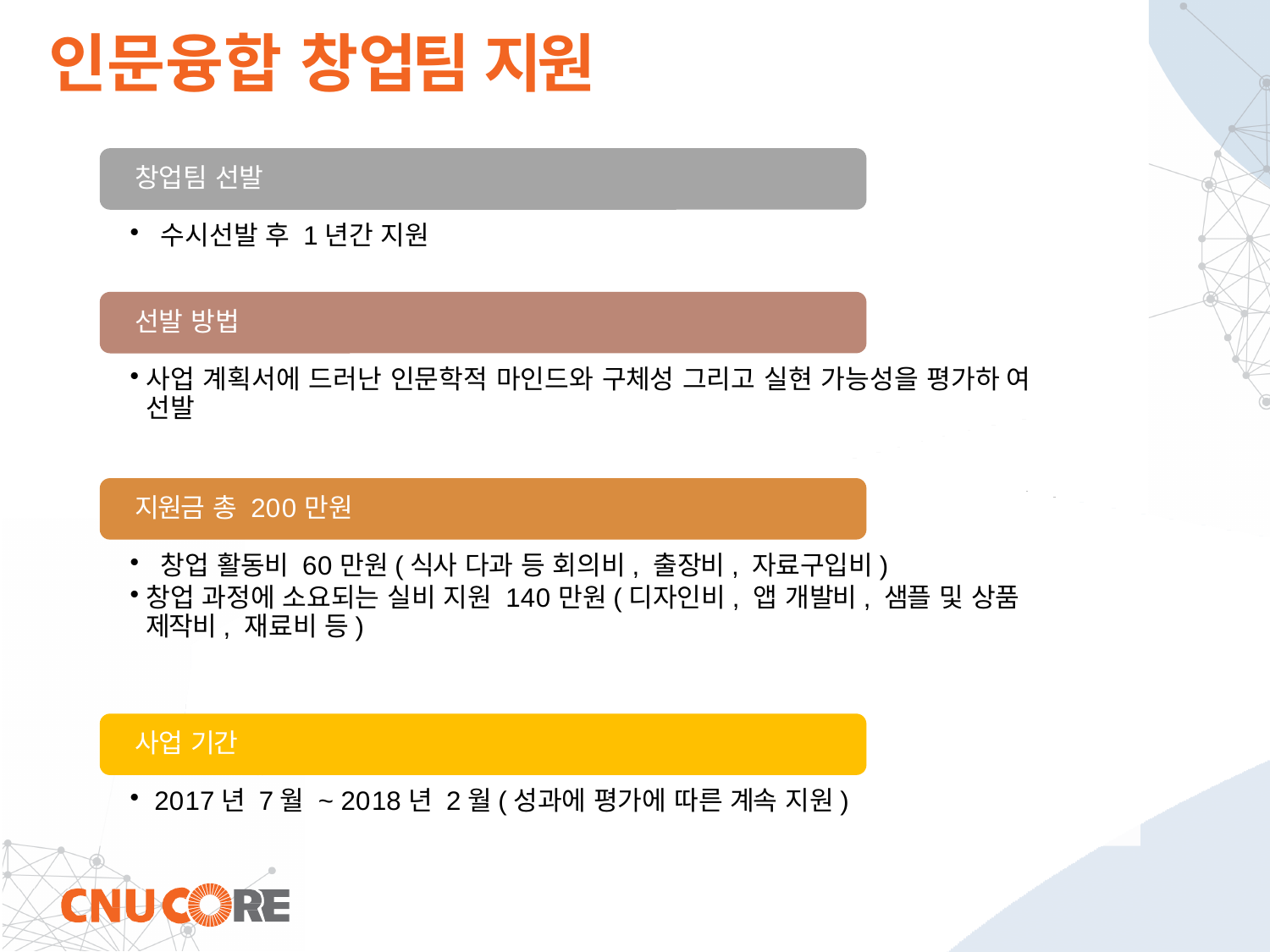

# 인문융합 창업팀 지원
 수시선발 후 1년간 지원
창업팀 선발
사업 계획서에 드러난 인문학적 마인드와 구체성 그리고 실현 가능성을 평가하 여 선발
선발 방법
 창업 활동비 60만원(식사 다과 등 회의비, 출장비, 자료구입비)
창업 과정에 소요되는 실비 지원 140만원(디자인비, 앱 개발비, 샘플 및 상품 제작비, 재료비 등)
지원금 총 200만원
 2017년 7월 ~ 2018년 2월(성과에 평가에 따른 계속 지원)
사업 기간